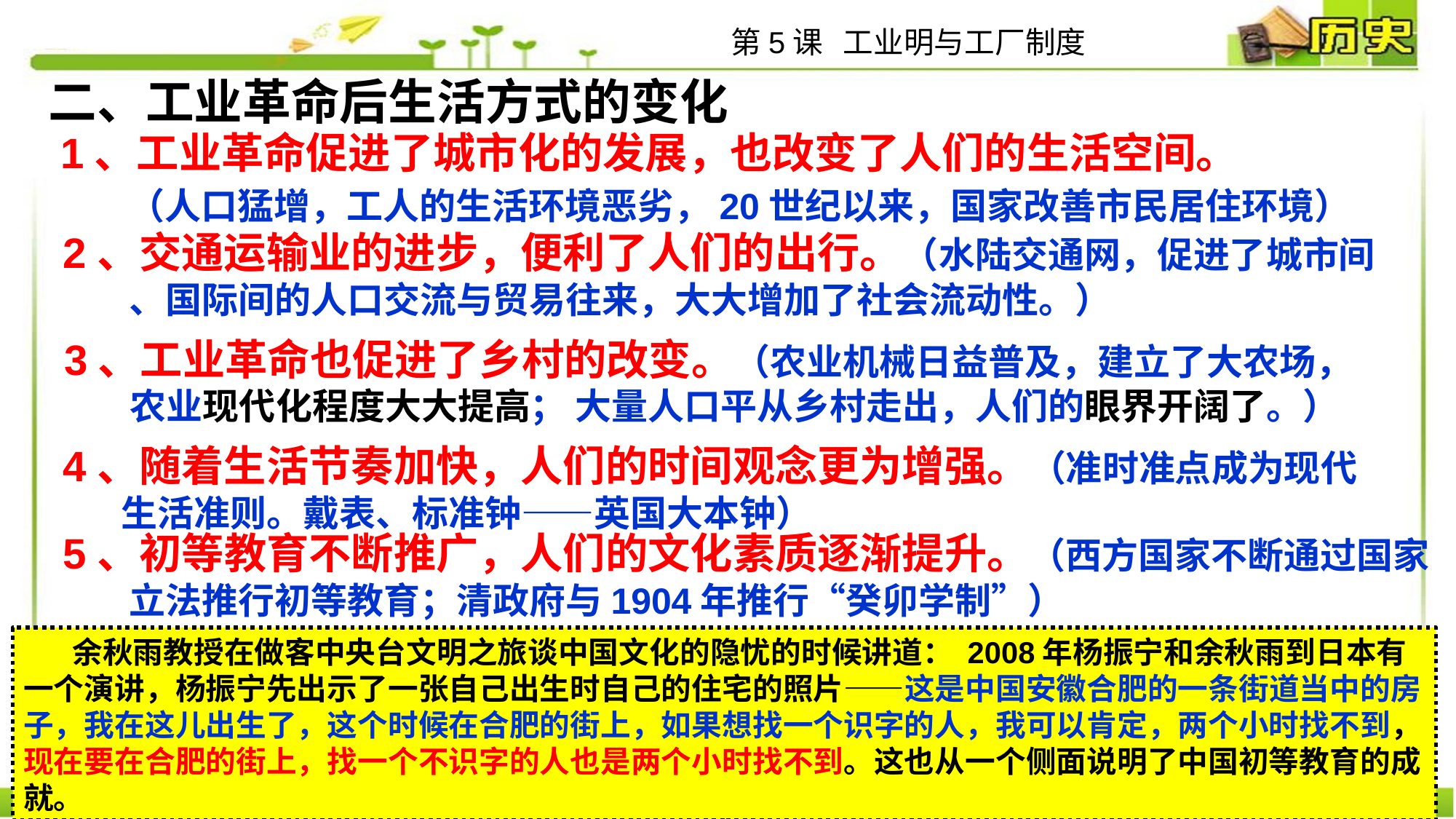

第5课   工业明与工厂制度
二、工业革命后生活方式的变化
1、工业革命促进了城市化的发展，也改变了人们的生活空间。
      （人口猛增，工人的生活环境恶劣，20世纪以来，国家改善市民居住环境）
2、交通运输业的进步，便利了人们的出行。（水陆交通网，促进了城市间
       、国际间的人口交流与贸易往来，大大增加了社会流动性。）
3、工业革命也促进了乡村的改变。（农业机械日益普及，建立了大农场，
       农业现代化程度大大提高； 大量人口平从乡村走出，人们的眼界开阔了。）
4、随着生活节奏加快，人们的时间观念更为增强。（准时准点成为现代
      生活准则。戴表、标准钟——英国大本钟）
5、初等教育不断推广，人们的文化素质逐渐提升。（西方国家不断通过国家
       立法推行初等教育；清政府与1904年推行“癸卯学制”）
      余秋雨教授在做客中央台文明之旅谈中国文化的隐忧的时候讲道： 2008年杨振宁和余秋雨到日本有一个演讲，杨振宁先出示了一张自己出生时自己的住宅的照片——这是中国安徽合肥的一条街道当中的房子，我在这儿出生了，这个时候在合肥的街上，如果想找一个识字的人，我可以肯定，两个小时找不到，现在要在合肥的街上，找一个不识字的人也是两个小时找不到。这也从一个侧面说明了中国初等教育的成就。